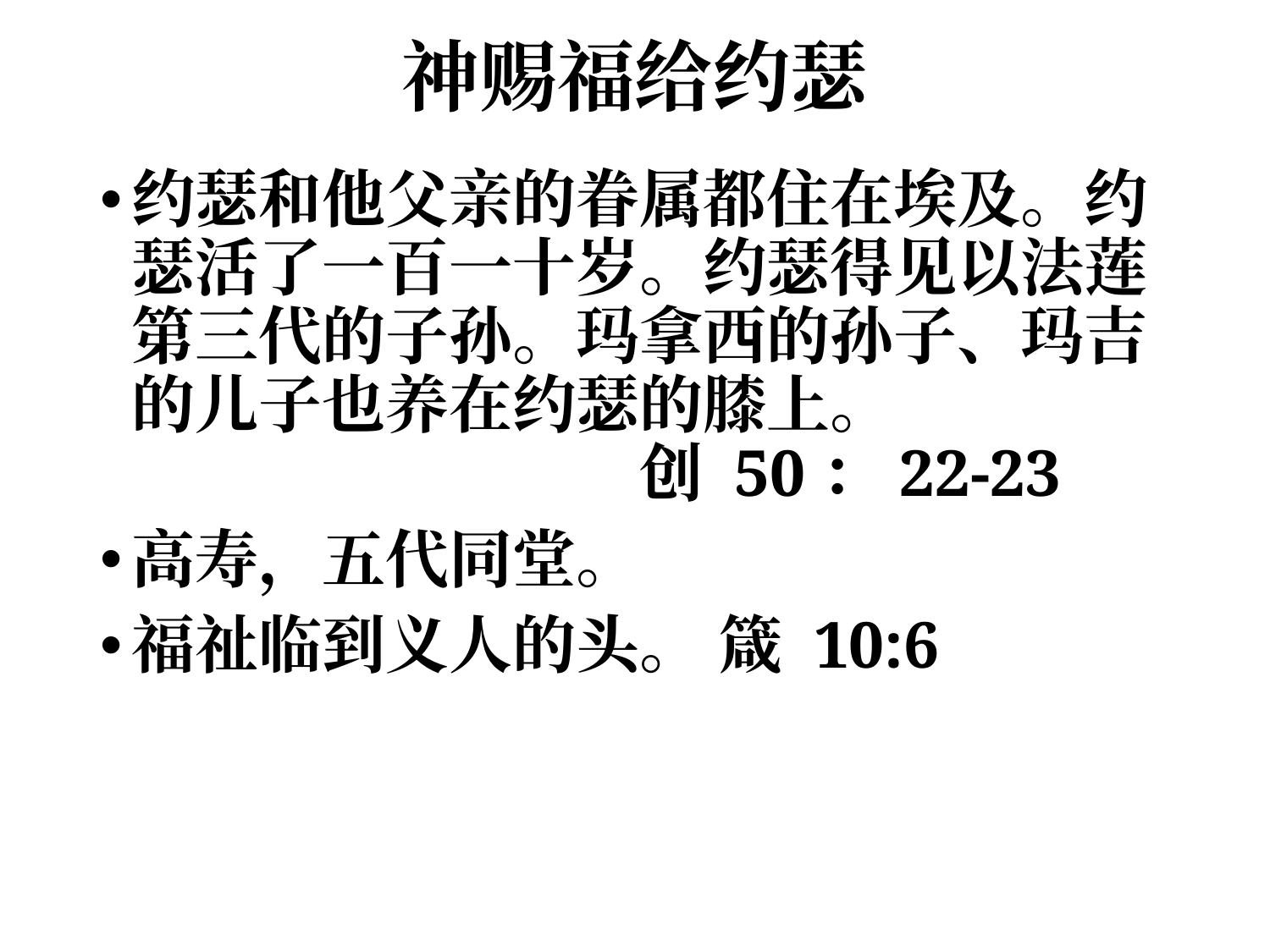

# 神赐福给约瑟
约瑟和他父亲的眷属都住在埃及。约瑟活了一百一十岁。约瑟得见以法莲第三代的子孙。玛拿西的孙子、玛吉的儿子也养在约瑟的膝上。						创 50：22-23
高寿，五代同堂。
福祉临到义人的头。 箴 10:6